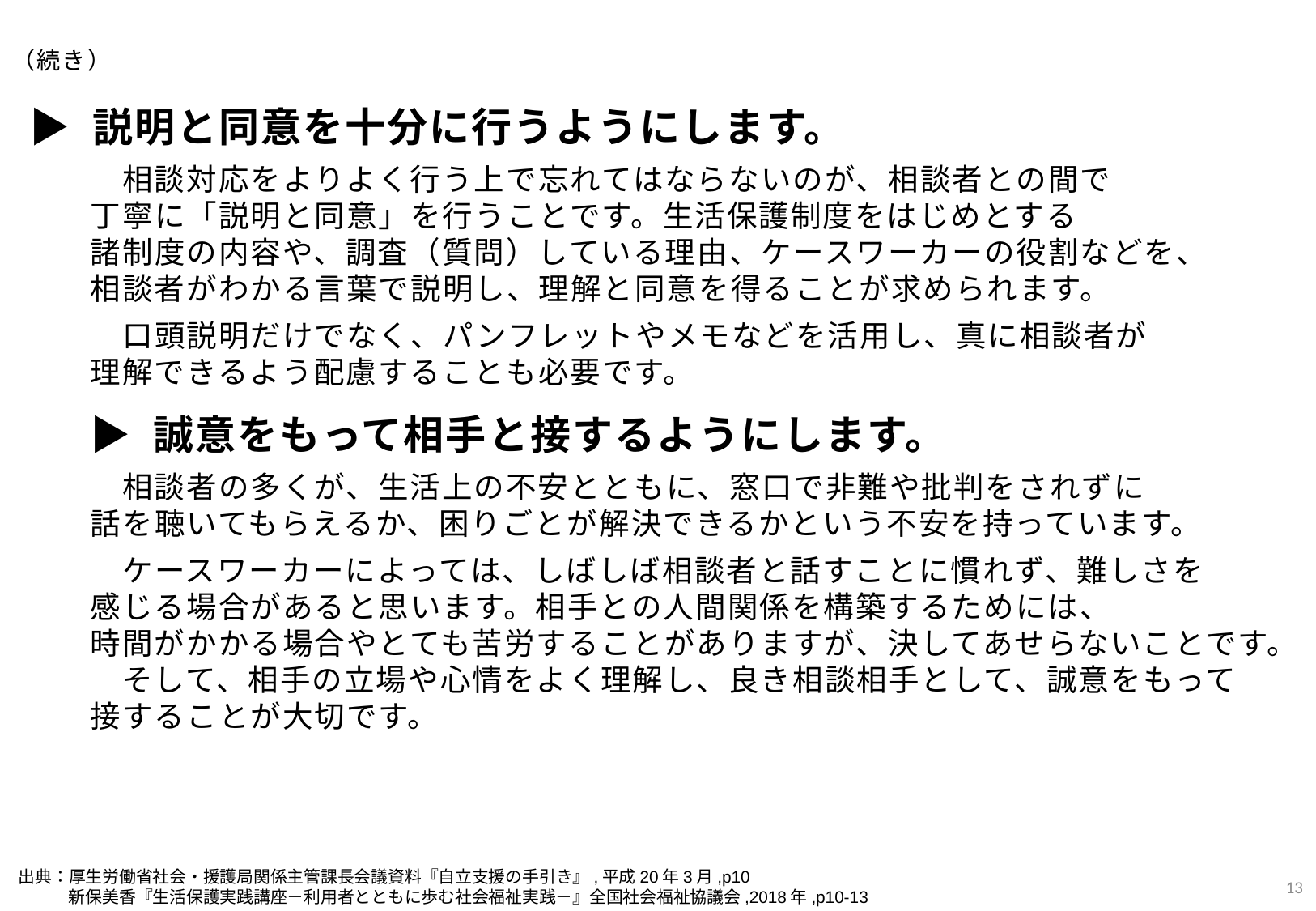

（続き）
▶ 説明と同意を十分に行うようにします。
　相談対応をよりよく行う上で忘れてはならないのが、相談者との間で
丁寧に「説明と同意」を行うことです。生活保護制度をはじめとする
諸制度の内容や、調査（質問）している理由、ケースワーカーの役割などを、
相談者がわかる言葉で説明し、理解と同意を得ることが求められます。
　口頭説明だけでなく、パンフレットやメモなどを活用し、真に相談者が
理解できるよう配慮することも必要です。
▶ 誠意をもって相手と接するようにします。
　相談者の多くが、生活上の不安とともに、窓口で非難や批判をされずに
話を聴いてもらえるか、困りごとが解決できるかという不安を持っています。
　ケースワーカーによっては、しばしば相談者と話すことに慣れず、難しさを
感じる場合があると思います。相手との人間関係を構築するためには、
時間がかかる場合やとても苦労することがありますが、決してあせらないことです。
　そして、相手の立場や心情をよく理解し、良き相談相手として、誠意をもって
接することが大切です。
13
出典：厚生労働省社会・援護局関係主管課長会議資料『自立支援の手引き』,平成20年3月,p10
　　　新保美香『生活保護実践講座－利用者とともに歩む社会福祉実践－』全国社会福祉協議会,2018年,p10-13